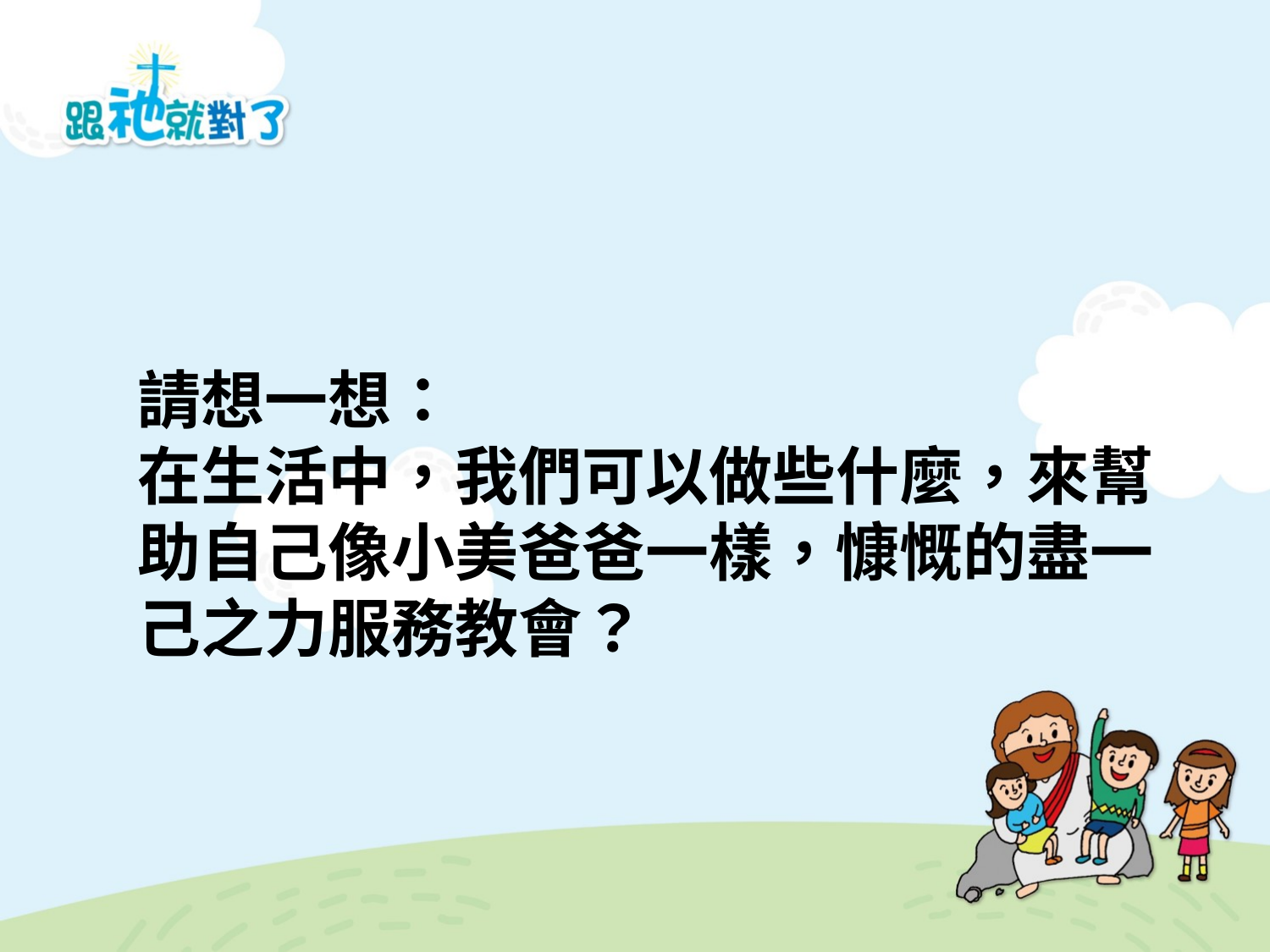

請想一想：
在生活中，我們可以做些什麼，來幫助自己像小美爸爸一樣，慷慨的盡一己之力服務教會？